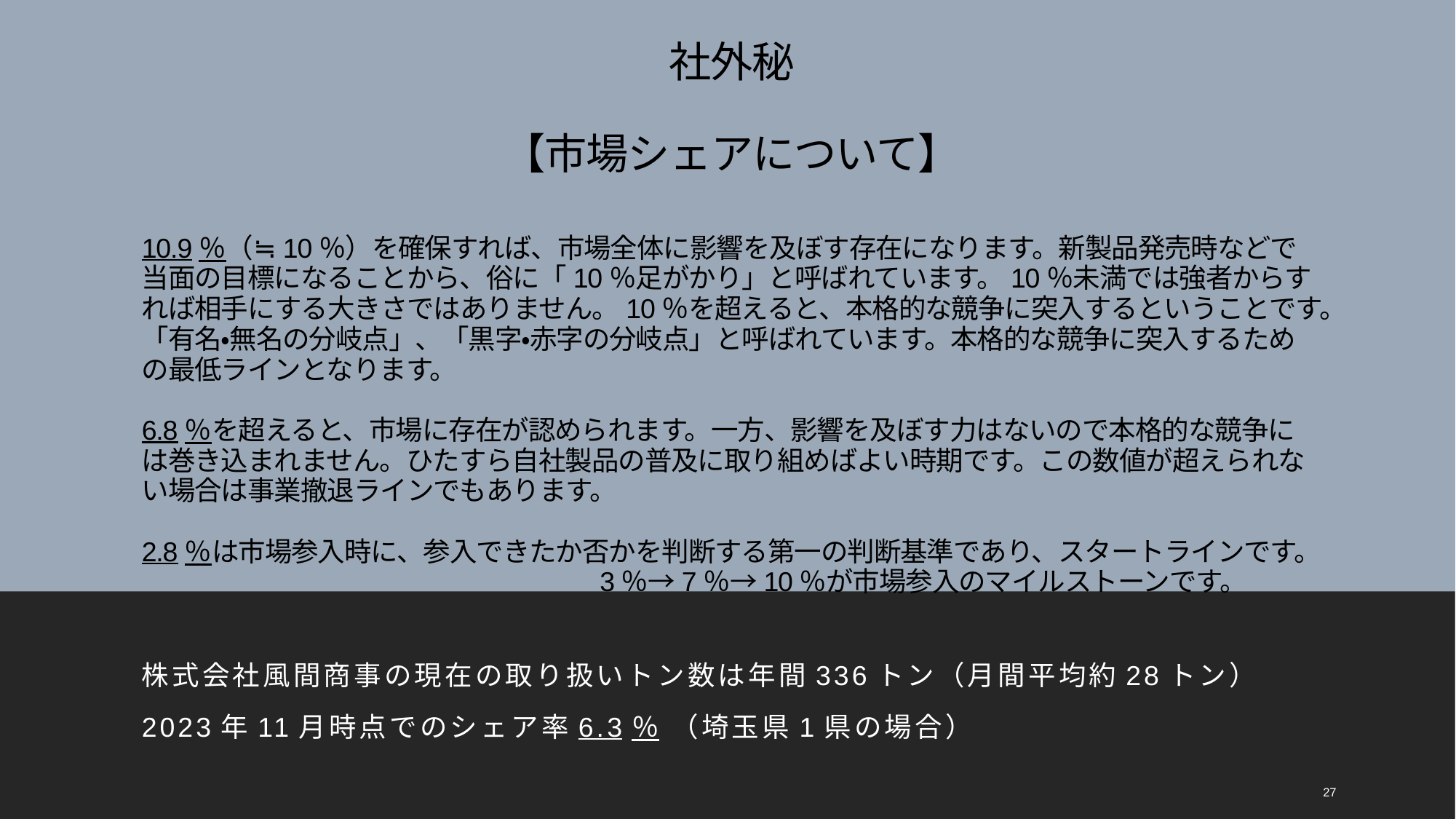

# 社外秘 【市場シェアについて】
10.9％（≒10％）を確保すれば、市場全体に影響を及ぼす存在になります。新製品発売時などで当面の目標になることから、俗に「10％足がかり」と呼ばれています。10％未満では強者からすれば相手にする大きさではありません。10％を超えると、本格的な競争に突入するということです。「有名・無名の分岐点」、「黒字・赤字の分岐点」と呼ばれています。本格的な競争に突入するための最低ラインとなります。

6.8％を超えると、市場に存在が認められます。一方、影響を及ぼす力はないので本格的な競争には巻き込まれません。ひたすら自社製品の普及に取り組めばよい時期です。この数値が超えられない場合は事業撤退ラインでもあります。

2.8％は市場参入時に、参入できたか否かを判断する第一の判断基準であり、スタートラインです。　　　　　　　　　　　　　　　　　3％→7％→10％が市場参入のマイルストーンです。

株式会社風間商事の現在の取り扱いトン数は年間336トン（月間平均約28トン）
2023年11月時点でのシェア率6.3％ （埼玉県1県の場合）

27